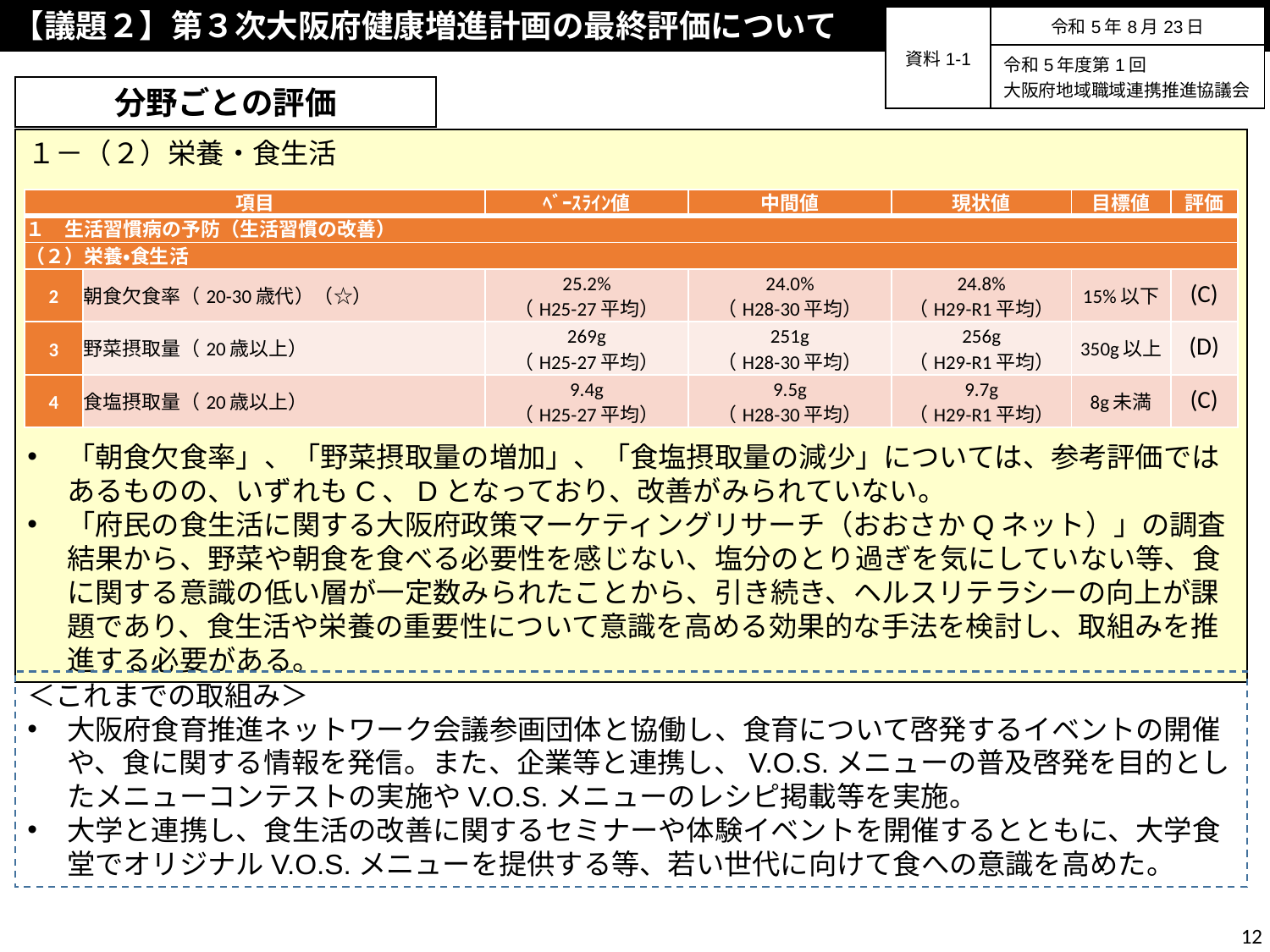

【議題２】第３次大阪府健康増進計画の最終評価について
| 資料1-1 | 令和5年8月23日 |
| --- | --- |
|  | 令和5年度第1回 大阪府地域職域連携推進協議会 |
分野ごとの評価
１－（２）栄養・食生活

「朝食欠食率」、「野菜摂取量の増加」、「食塩摂取量の減少」については、参考評価ではあるものの、いずれもC、Dとなっており、改善がみられていない。
「府民の食生活に関する大阪府政策マーケティングリサーチ（おおさかQネット）」の調査結果から、野菜や朝食を食べる必要性を感じない、塩分のとり過ぎを気にしていない等、食に関する意識の低い層が一定数みられたことから、引き続き、ヘルスリテラシーの向上が課題であり、食生活や栄養の重要性について意識を高める効果的な手法を検討し、取組みを推進する必要がある。
| 項目 |  | ﾍﾞｰｽﾗｲﾝ値 | 中間値 | 現状値 | 目標値 | 評価 |
| --- | --- | --- | --- | --- | --- | --- |
| １　生活習慣病の予防（生活習慣の改善） |  |  |  |  |  |  |
| （２）栄養・食生活 |  |  |  |  |  |  |
| 2 | 朝食欠食率（20-30歳代）（☆） | 25.2% （H25-27平均） | 24.0% （H28-30平均） | 24.8% （H29-R1平均） | 15%以下 | (C) |
| 3 | 野菜摂取量（20歳以上） | 269g （H25-27平均） | 251g （H28-30平均） | 256g （H29-R1平均） | 350g以上 | (D) |
| 4 | 食塩摂取量（20歳以上） | 9.4g （H25-27平均） | 9.5g （H28-30平均） | 9.7g （H29-R1平均） | 8g未満 | (C) |
＜これまでの取組み＞
大阪府食育推進ネットワーク会議参画団体と協働し、食育について啓発するイベントの開催や、食に関する情報を発信。また、企業等と連携し、V.O.S.メニューの普及啓発を目的としたメニューコンテストの実施やV.O.S.メニューのレシピ掲載等を実施。
大学と連携し、食生活の改善に関するセミナーや体験イベントを開催するとともに、大学食堂でオリジナルV.O.S.メニューを提供する等、若い世代に向けて食への意識を高めた。
12